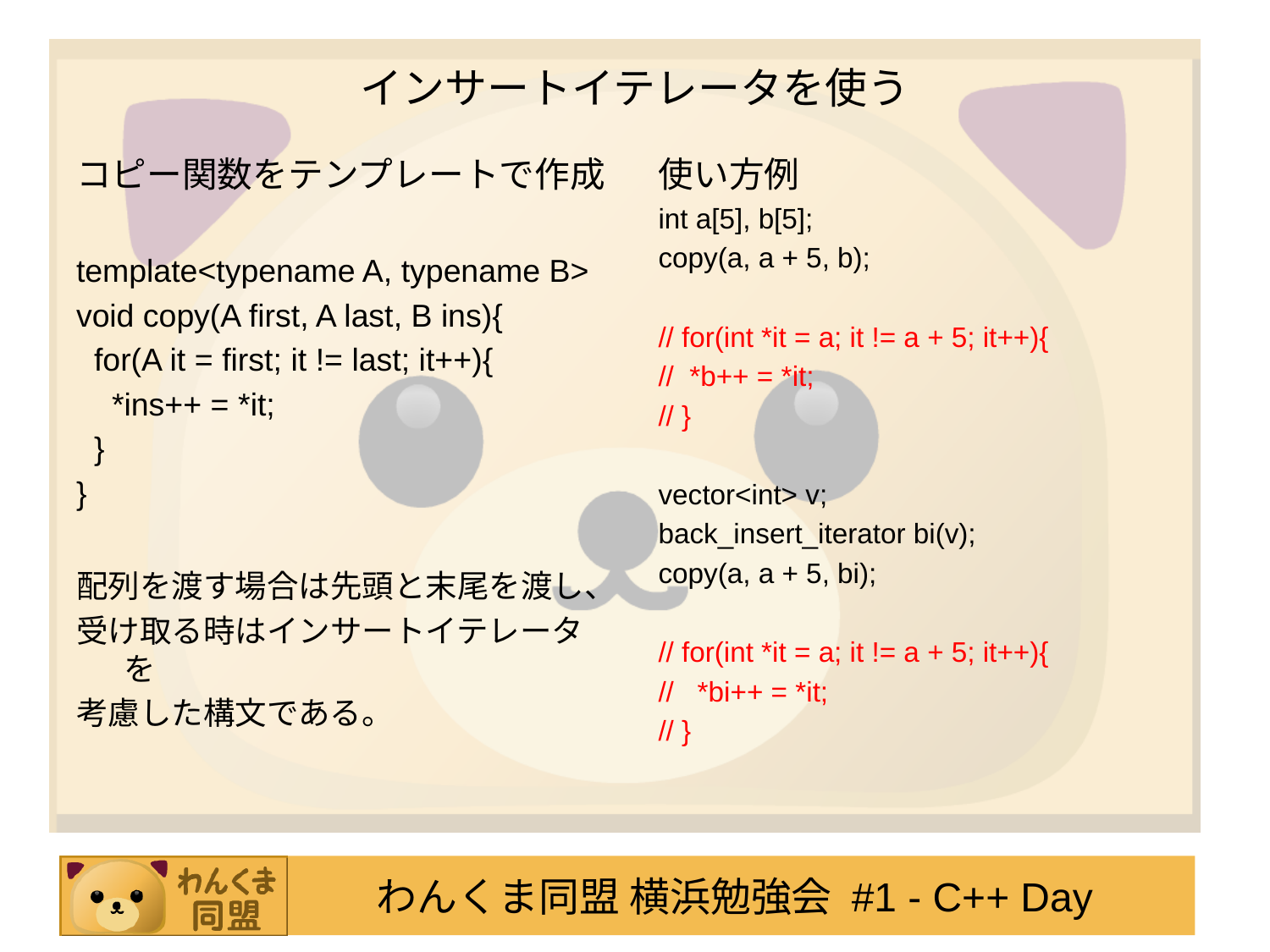

# インサートイテレータを使う
コピー関数をテンプレートで作成

template<typename A, typename B>
void copy(A first, A last, B ins){
  for(A it = first; it != last; it++){
    *ins++ = *it;
  }
}

配列を渡す場合は先頭と末尾を渡し、
受け取る時はインサートイテレータを
考慮した構文である。
使い方例
int a[5], b[5];
copy(a, a + 5, b);

// for(int *it = a; it != a + 5; it++){
//  *b++ = *it;
// }

vector<int> v;
back_insert_iterator bi(v);
copy(a, a + 5, bi);

// for(int *it = a; it != a + 5; it++){
//   *bi++ = *it;
// }